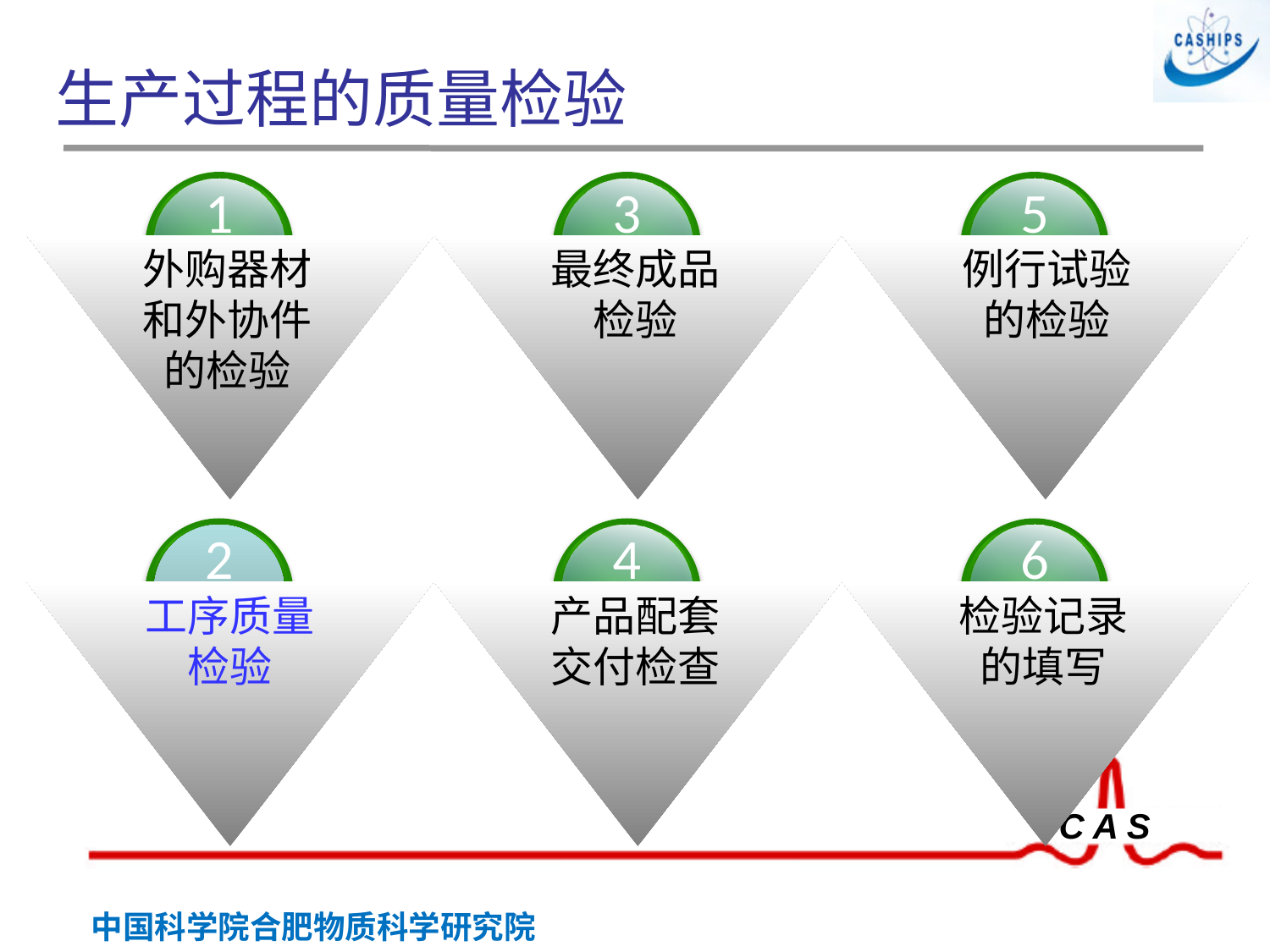

# 生产过程的质量检验
1

3

5

外购器材和外协件的检验
最终成品检验
例行试验的检验
2

4

6

工序质量检验
产品配套交付检查
检验记录的填写